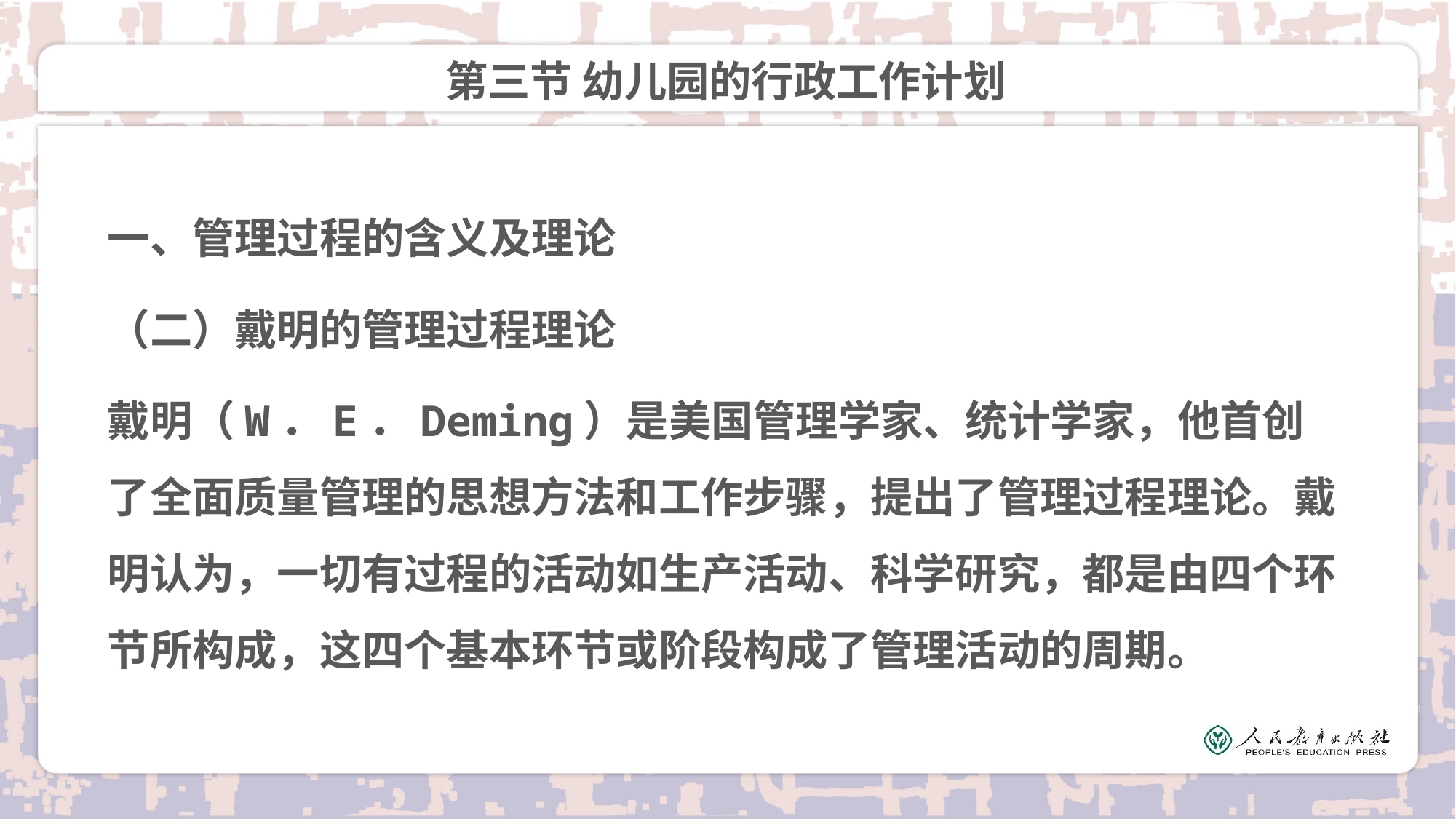

# 第三节 幼儿园的行政工作计划
一、管理过程的含义及理论
（二）戴明的管理过程理论
戴明（W．E．Deming）是美国管理学家、统计学家，他首创了全面质量管理的思想方法和工作步骤，提出了管理过程理论。戴明认为，一切有过程的活动如生产活动、科学研究，都是由四个环节所构成，这四个基本环节或阶段构成了管理活动的周期。